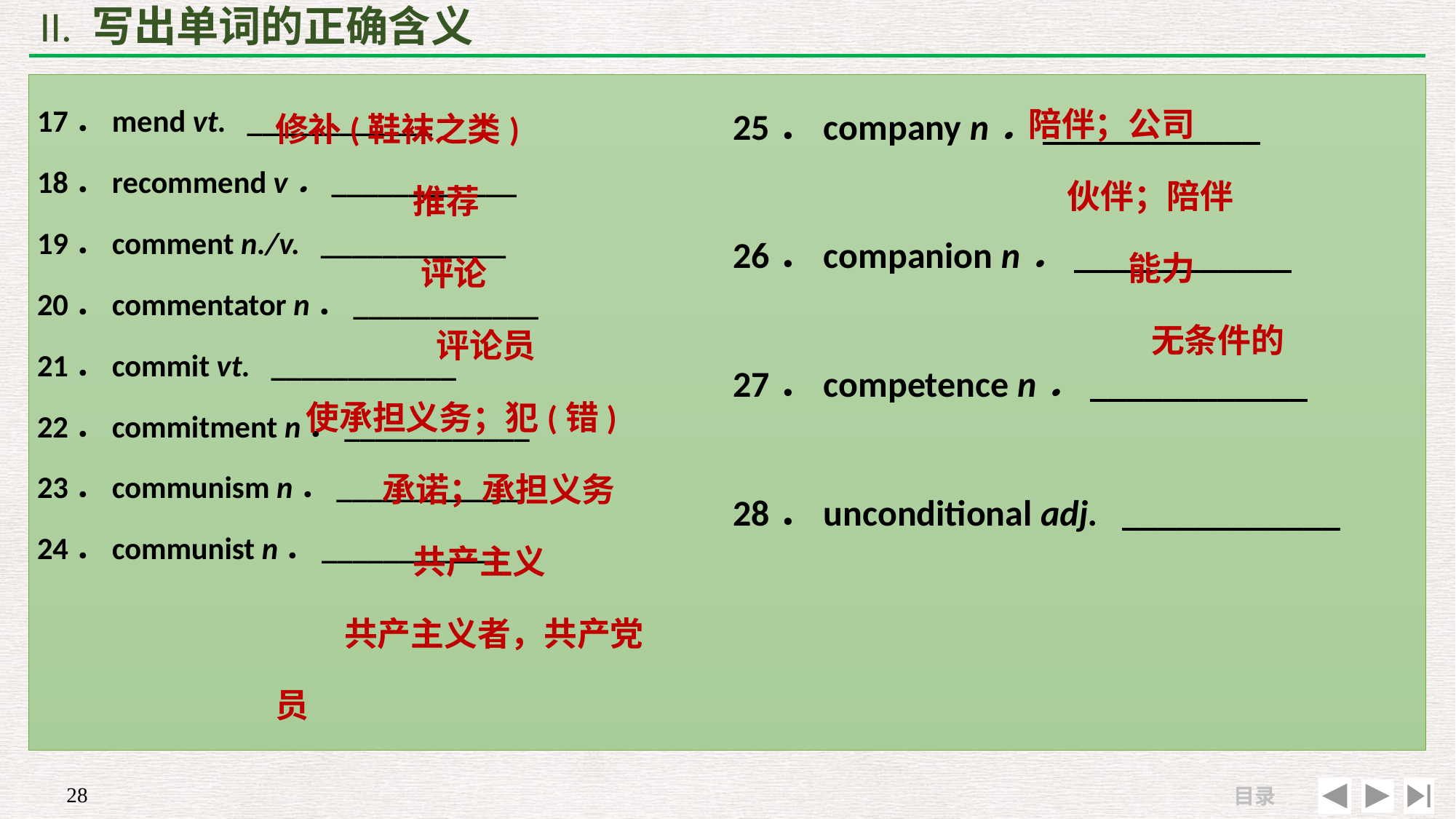

# II. 写出单词的正确含义
陪伴；公司
    伙伴；陪伴
            能力
               无条件的
修补(鞋袜之类)
                 推荐
                  评论
                    评论员
   使承担义务；犯(错)
             承诺；承担义务
                 共产主义
        共产主义者，共产党员

17．mend vt.   ____________
18．recommend v．____________
19．comment n./v.   ____________
20．commentator n．____________
21．commit vt.   ____________
22．commitment n．____________
23．communism n．____________
24．communist n．____________
25．company n．____________
26．companion n．____________
27．competence n．____________
28．unconditional adj.   ____________